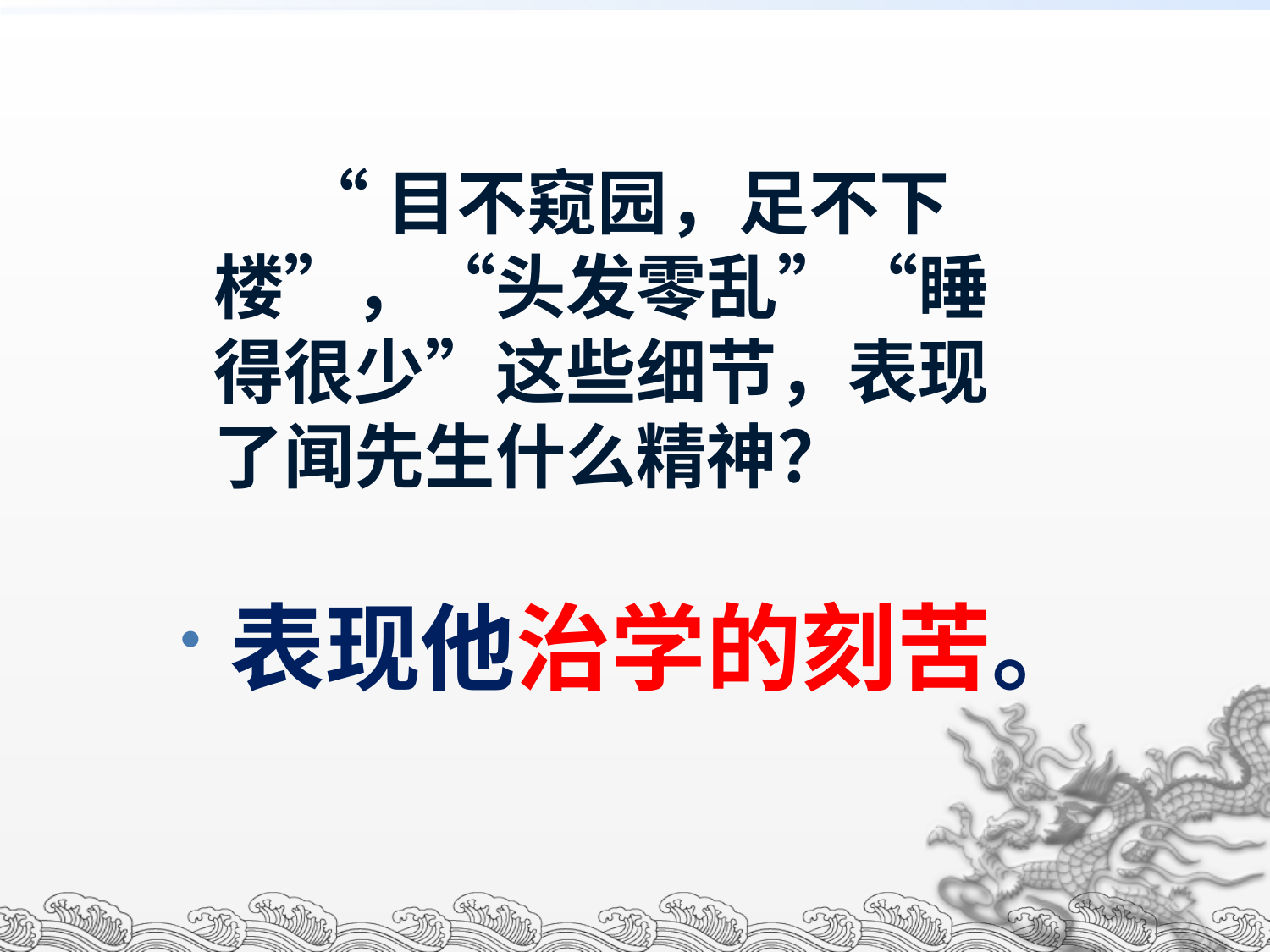

# “目不窥园，足不下楼”，“头发零乱”“睡得很少”这些细节，表现了闻先生什么精神？
表现他治学的刻苦。